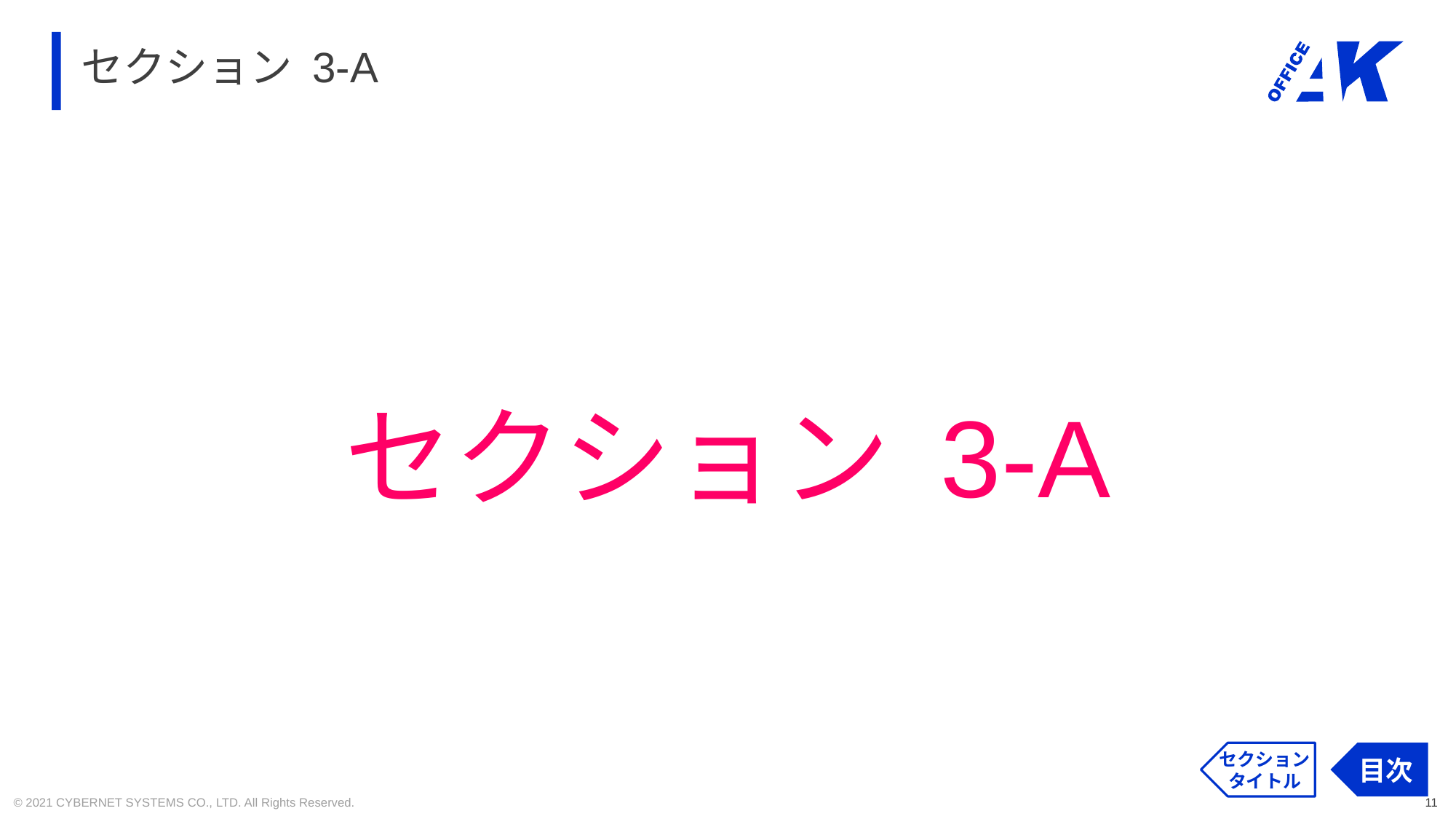

# セクション 3-A
セクション 3-A
セクション
タイトル
目次